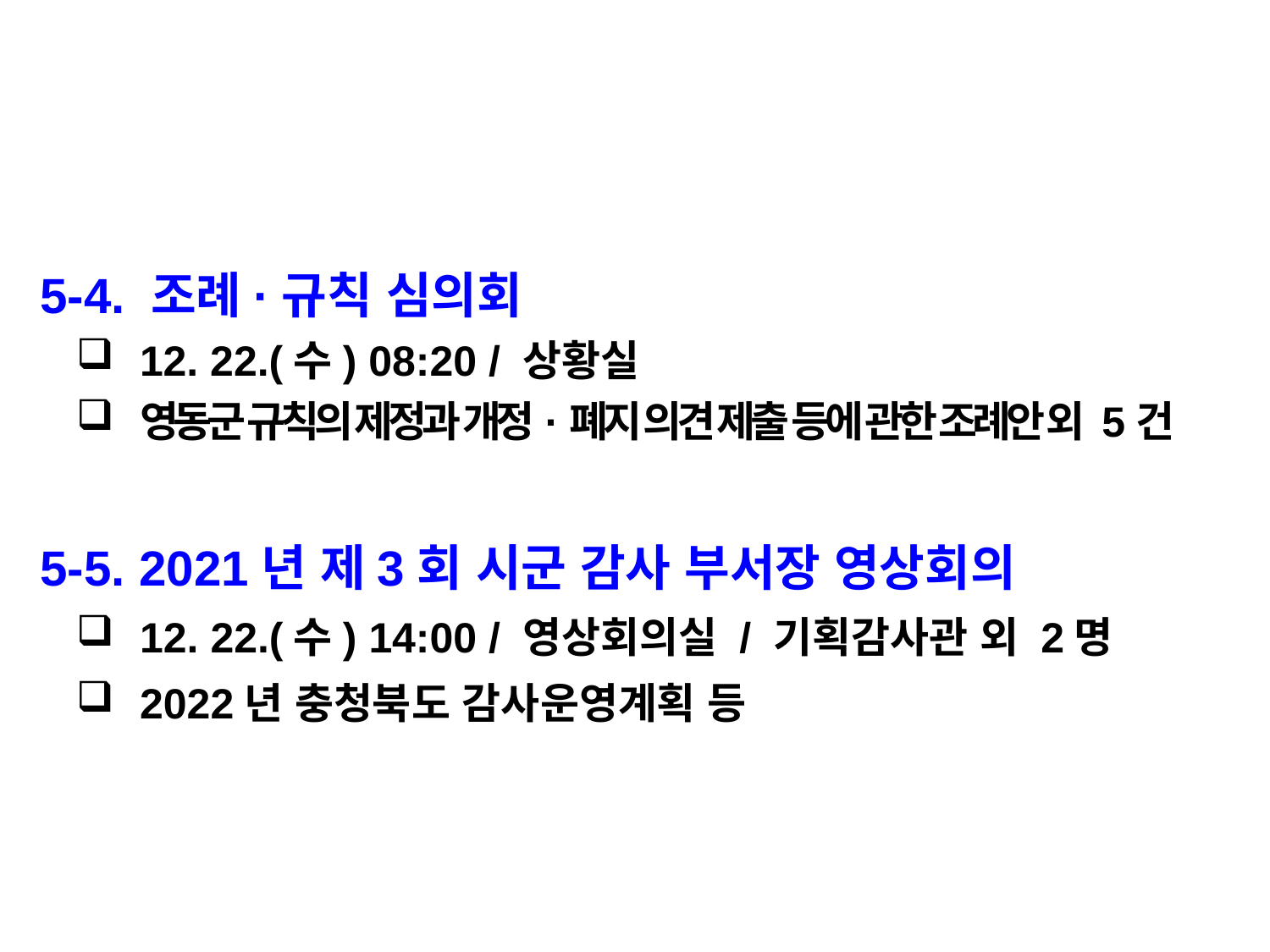

5-4. 조례·규칙 심의회
12. 22.(수) 08:20 / 상황실
영동군 규칙의 제정과 개정·폐지 의견 제출 등에 관한 조례안 외 5건

  5-5. 2021년 제3회 시군 감사 부서장 영상회의
12. 22.(수) 14:00 / 영상회의실 / 기획감사관 외 2명
2022년 충청북도 감사운영계획 등